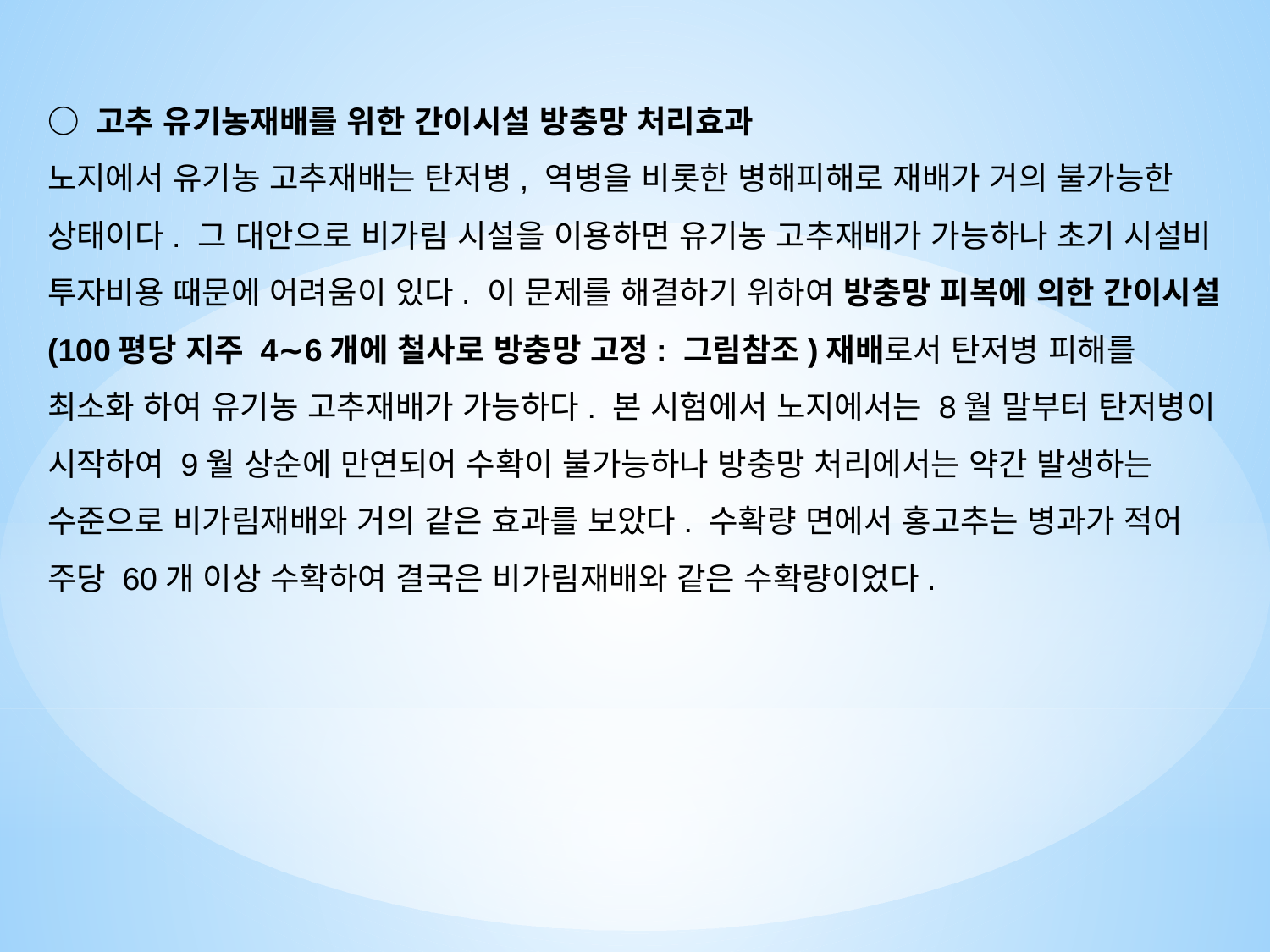

○ 고추 유기농재배를 위한 간이시설 방충망 처리효과
노지에서 유기농 고추재배는 탄저병, 역병을 비롯한 병해피해로 재배가 거의 불가능한 상태이다. 그 대안으로 비가림 시설을 이용하면 유기농 고추재배가 가능하나 초기 시설비 투자비용 때문에 어려움이 있다. 이 문제를 해결하기 위하여 방충망 피복에 의한 간이시설(100평당 지주 4∼6개에 철사로 방충망 고정: 그림참조)재배로서 탄저병 피해를 최소화 하여 유기농 고추재배가 가능하다. 본 시험에서 노지에서는 8월 말부터 탄저병이 시작하여 9월 상순에 만연되어 수확이 불가능하나 방충망 처리에서는 약간 발생하는 수준으로 비가림재배와 거의 같은 효과를 보았다. 수확량 면에서 홍고추는 병과가 적어 주당 60개 이상 수확하여 결국은 비가림재배와 같은 수확량이었다.